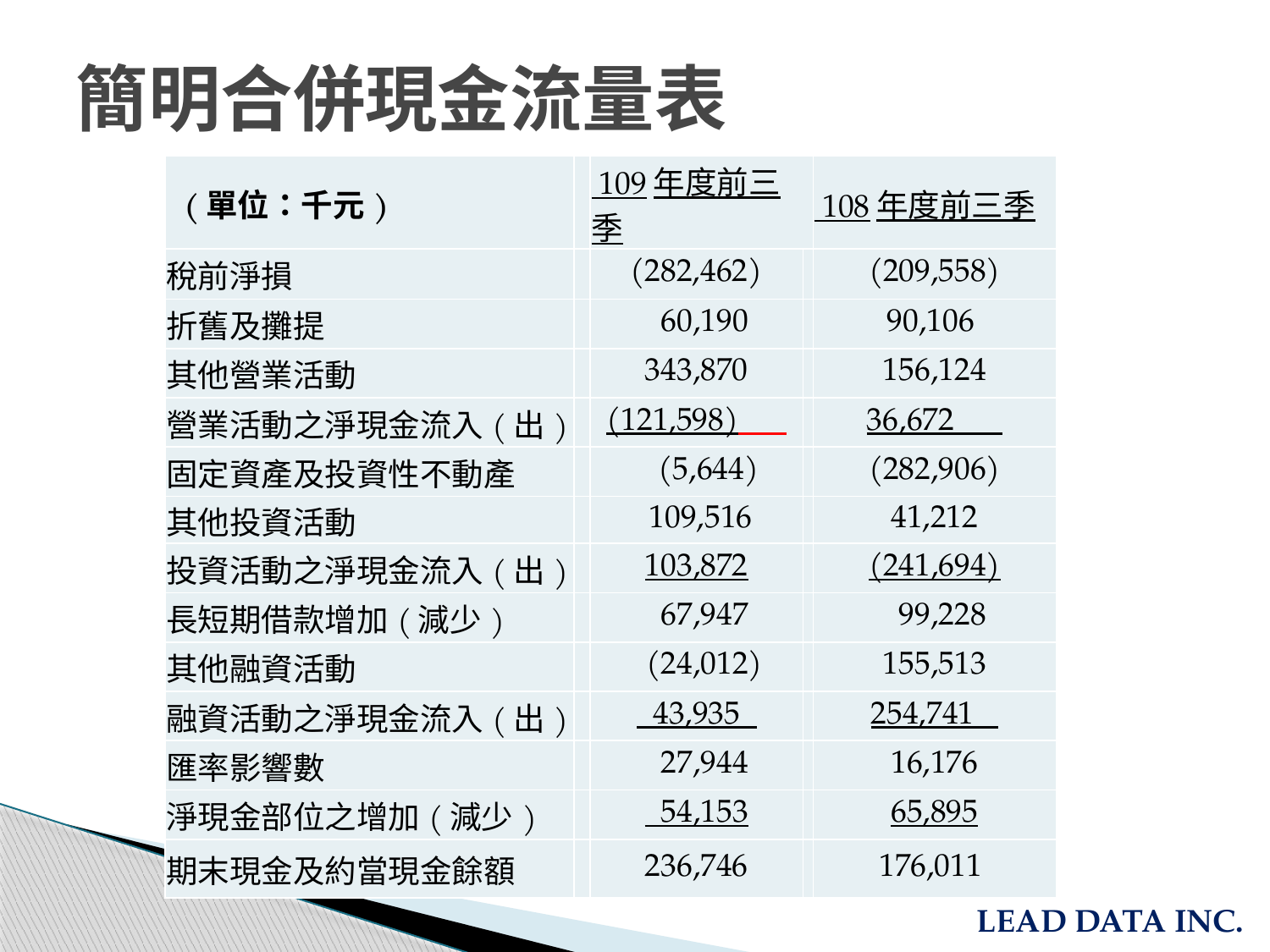

簡明合併現金流量表
| (單位：千元) |  | 109年度前三季 |  | 108年度前三季 |
| --- | --- | --- | --- | --- |
| 稅前淨損 |  | (282,462) |  | (209,558) |
| 折舊及攤提 |  | 60,190 |  | 90,106 |
| 其他營業活動 |  | 343,870 |  | 156,124 |
| 營業活動之淨現金流入(出) |  | (121,598) |  | 36,672 |
| 固定資產及投資性不動產 |  | (5,644) |  | (282,906) |
| 其他投資活動 |  | 109,516 |  | 41,212 |
| 投資活動之淨現金流入(出) |  | 103,872 |  | (241,694) |
| 長短期借款增加(減少) |  | 67,947 |  | 99,228 |
| 其他融資活動 |  | (24,012) |  | 155,513 |
| 融資活動之淨現金流入(出) |  | 43,935 |  | 254,741 |
| 匯率影響數 |  | 27,944 |  | 16,176 |
| 淨現金部位之增加(減少) |  | 54,153 |  | 65,895 |
| 期末現金及約當現金餘額 |  | 236,746 |  | 176,011 |
LEAD DATA INC.